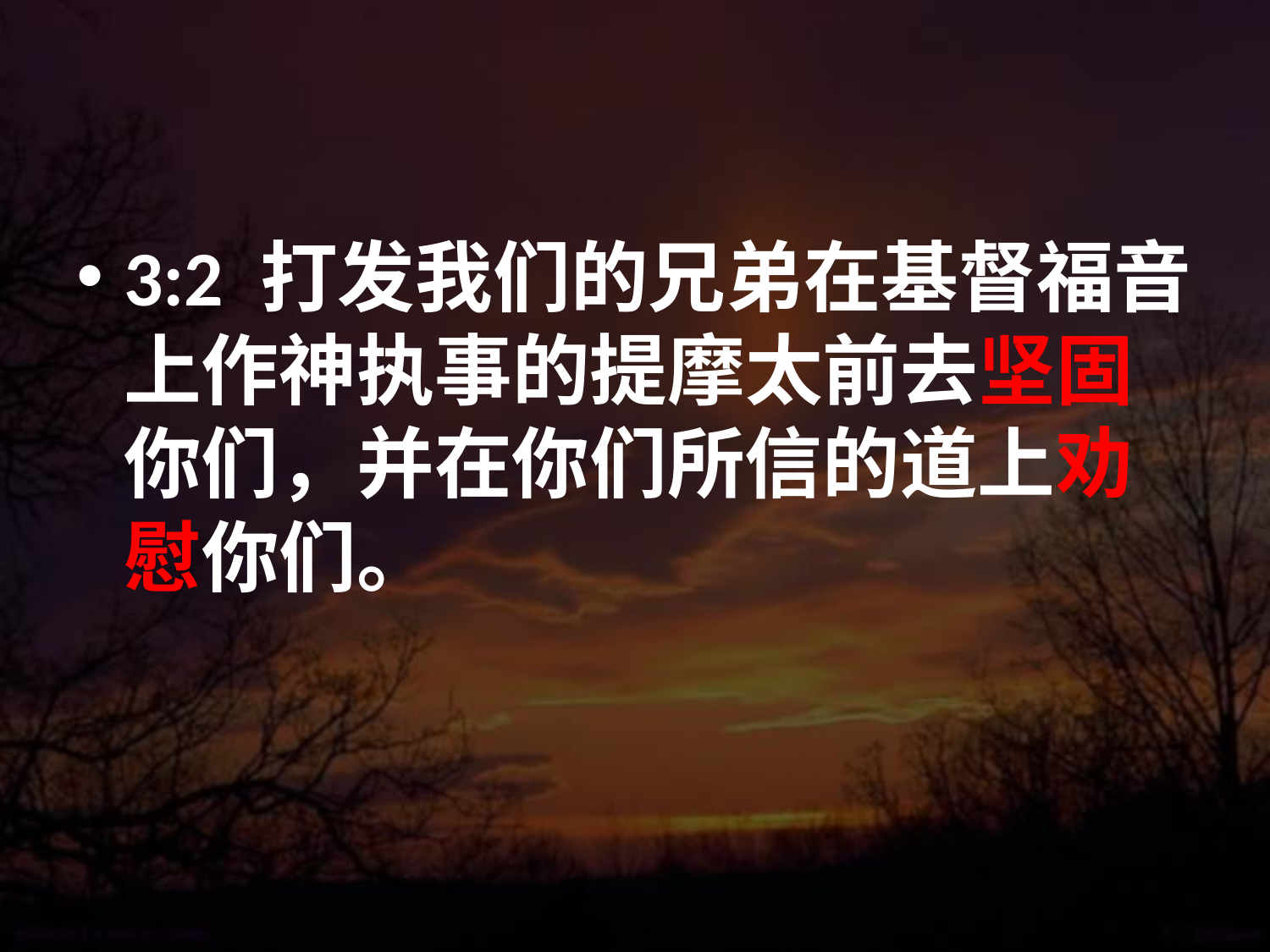

#
3:2 打发我们的兄弟在基督福音上作神执事的提摩太前去坚固你们，并在你们所信的道上劝慰你们。